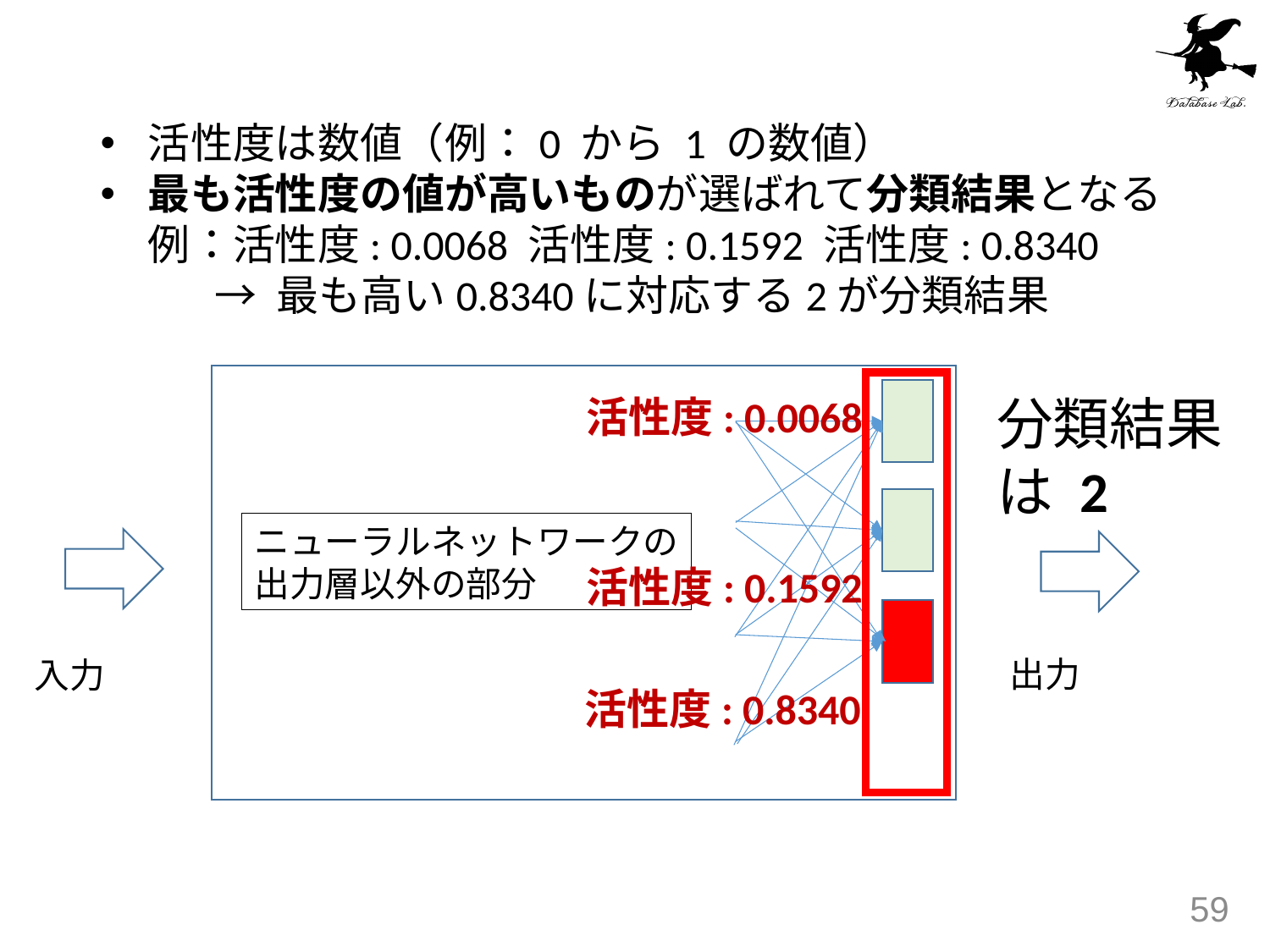

活性度は数値（例：0 から 1 の数値）
最も活性度の値が高いものが選ばれて分類結果となる例：活性度: 0.0068 活性度: 0.1592 活性度: 0.8340
            → 最も高い0.8340に対応する2が分類結果

分類結果
は 2

活性度: 0.0068

ニューラルネットワークの
出力層以外の部分

活性度: 0.1592

出力
入力
活性度: 0.8340
59